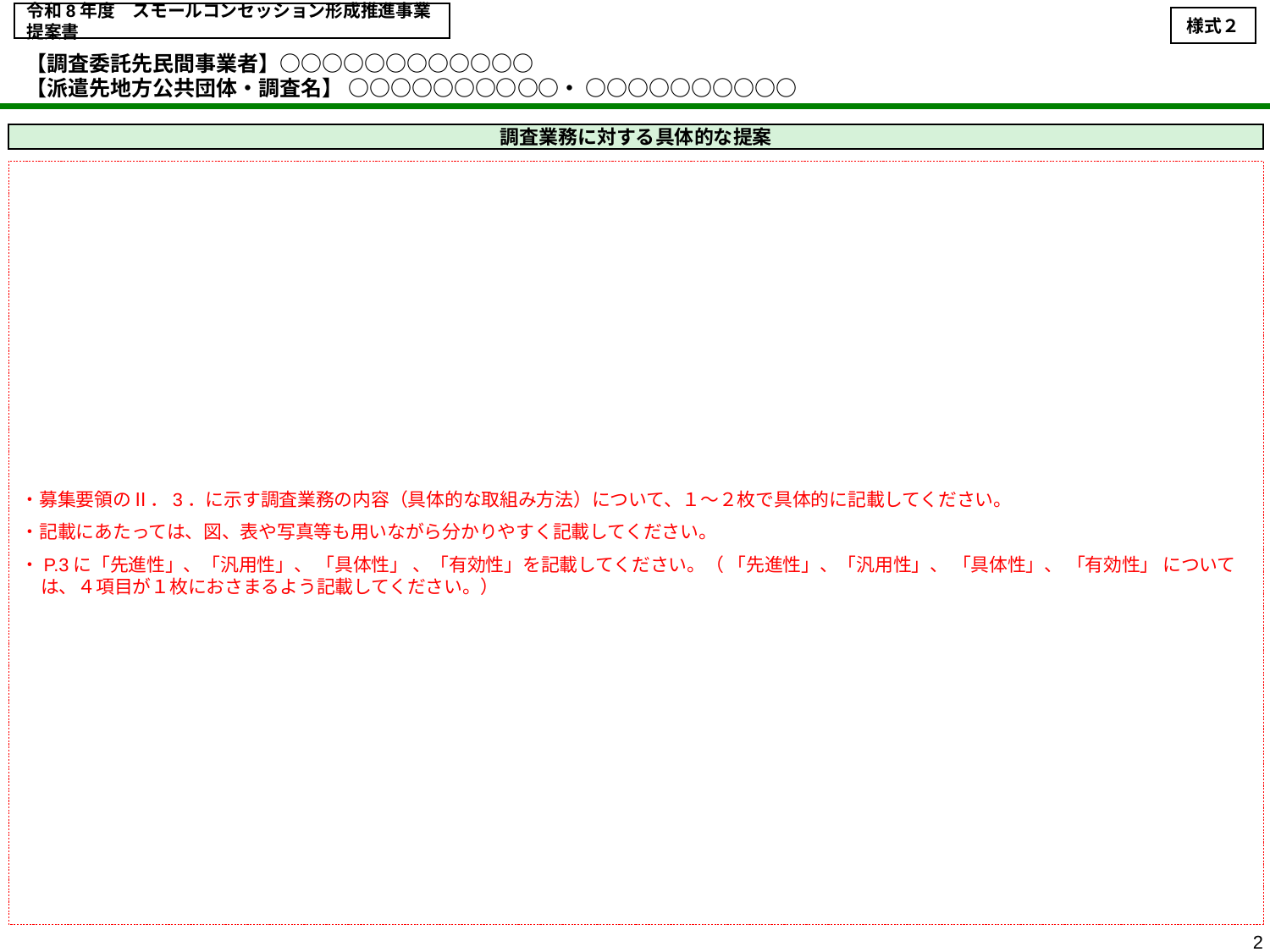

令和8年度　スモールコンセッション形成推進事業 提案書
様式２
【調査委託先民間事業者】○○○○○○○○○○○○
【派遣先地方公共団体・調査名】 ○○○○○○○○○○・ ○○○○○○○○○○
調査業務に対する具体的な提案
・募集要領のⅡ．3．に示す調査業務の内容（具体的な取組み方法）について、１～２枚で具体的に記載してください。
・記載にあたっては、図、表や写真等も用いながら分かりやすく記載してください。
・P.3に「先進性」、「汎用性」、 「具体性」 、「有効性」を記載してください。（ 「先進性」、「汎用性」、 「具体性」、 「有効性」 については、４項目が１枚におさまるよう記載してください。）
2